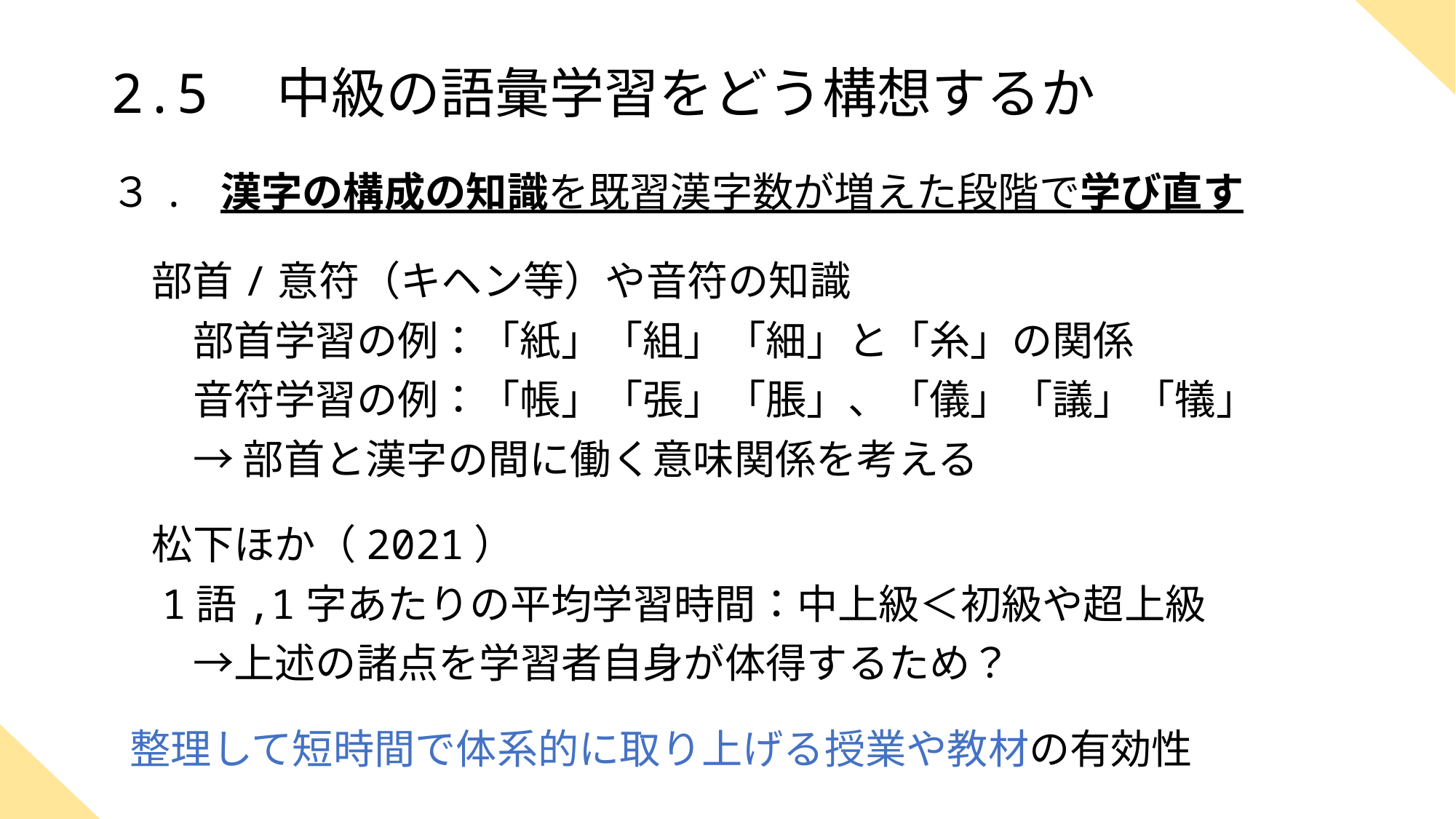

# 2.5　中級の語彙学習をどう構想するか
３. 漢字の構成の知識を既習漢字数が増えた段階で学び直す

　部首/意符（キヘン等）や音符の知識
　　部首学習の例：「紙」「組」「細」と「糸」の関係
　　音符学習の例：「帳」「張」「脹」、「儀」「議」「犠」
　　→ 部首と漢字の間に働く意味関係を考える

　松下ほか（2021）
　1語,1字あたりの平均学習時間：中上級＜初級や超上級
　　→上述の諸点を学習者自身が体得するため？

 整理して短時間で体系的に取り上げる授業や教材の有効性